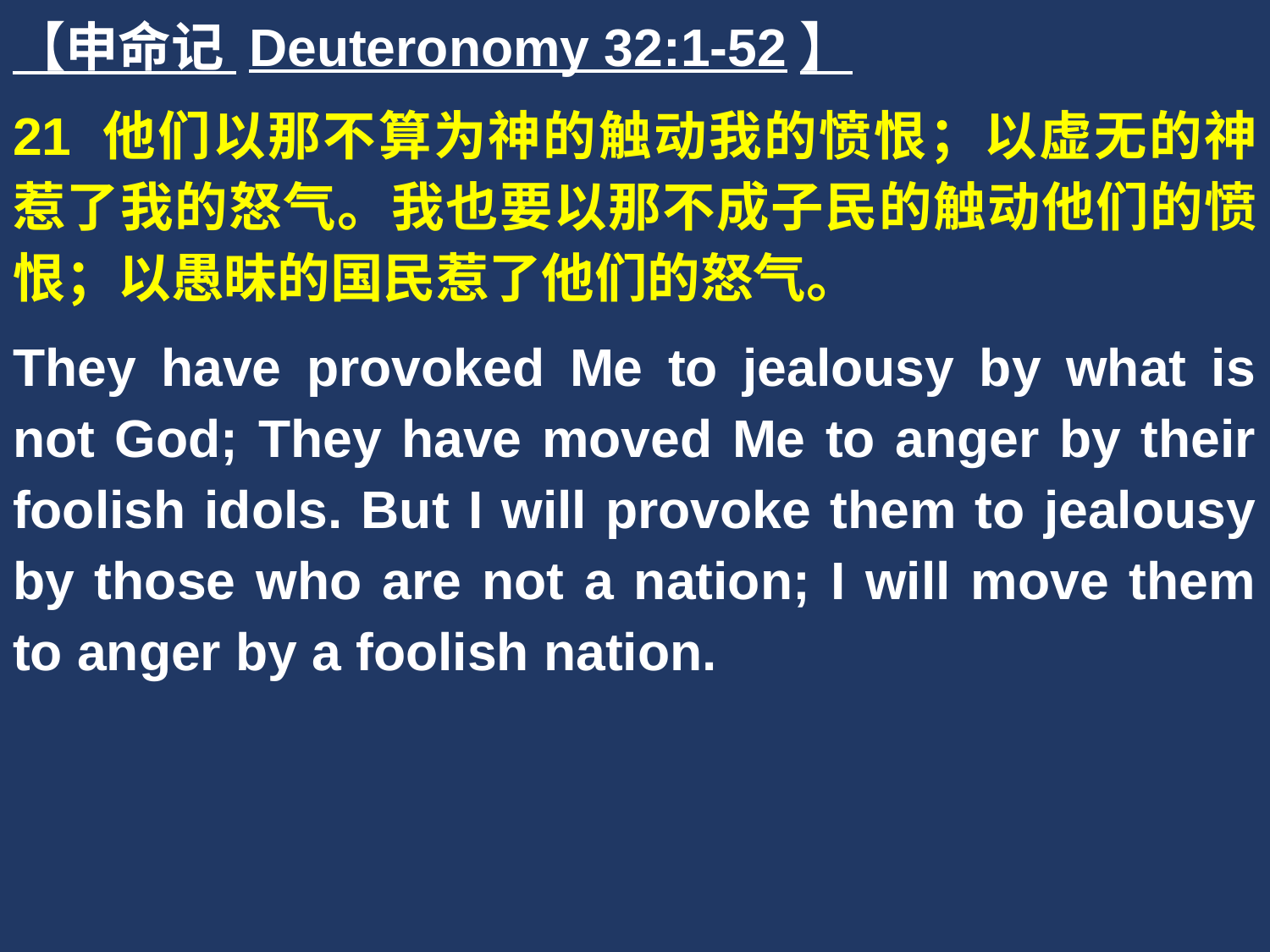

【申命记 Deuteronomy 32:1-52】
21 他们以那不算为神的触动我的愤恨；以虚无的神惹了我的怒气。我也要以那不成子民的触动他们的愤恨；以愚昧的国民惹了他们的怒气。
They have provoked Me to jealousy by what is not God; They have moved Me to anger by their foolish idols. But I will provoke them to jealousy by those who are not a nation; I will move them to anger by a foolish nation.